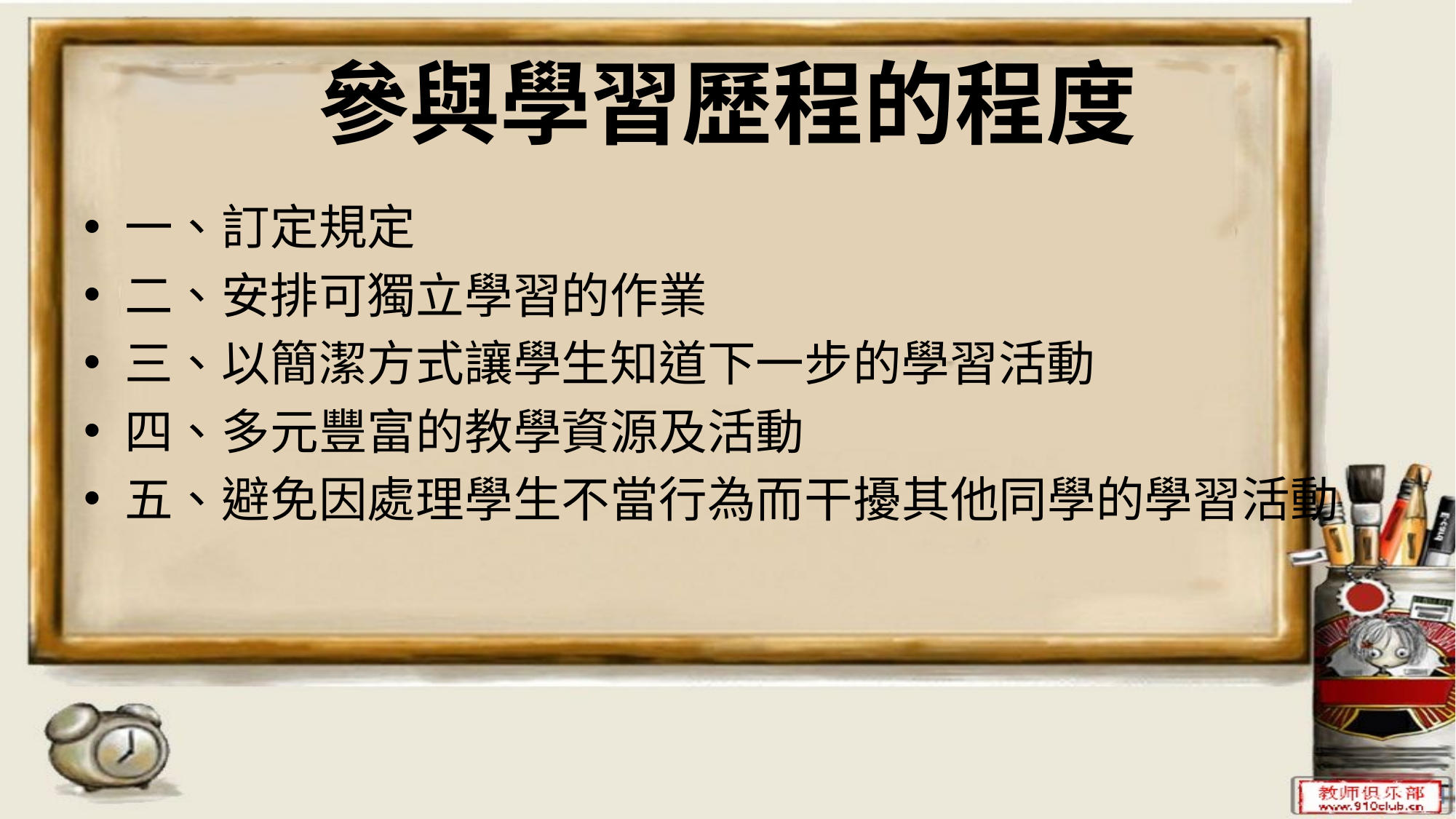

# 參與學習歷程的程度
一、訂定規定
二、安排可獨立學習的作業
三、以簡潔方式讓學生知道下一步的學習活動
四、多元豐富的教學資源及活動
五、避免因處理學生不當行為而干擾其他同學的學習活動